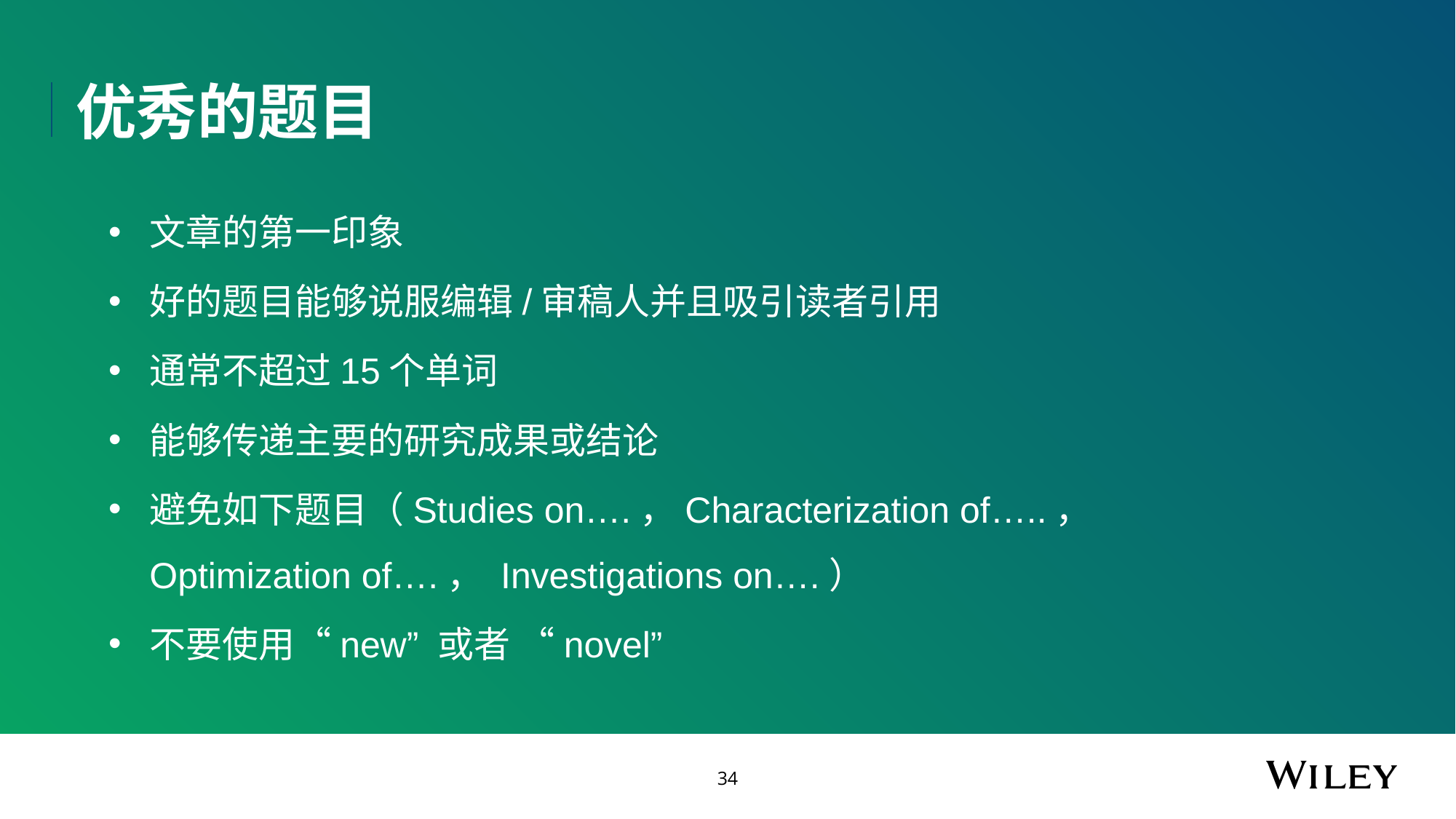

优秀的题目
文章的第一印象
好的题目能够说服编辑/审稿人并且吸引读者引用
通常不超过15个单词
能够传递主要的研究成果或结论
避免如下题目（Studies on….，Characterization of…..，Optimization of….， Investigations on….）
不要使用“new” 或者 “novel”
34